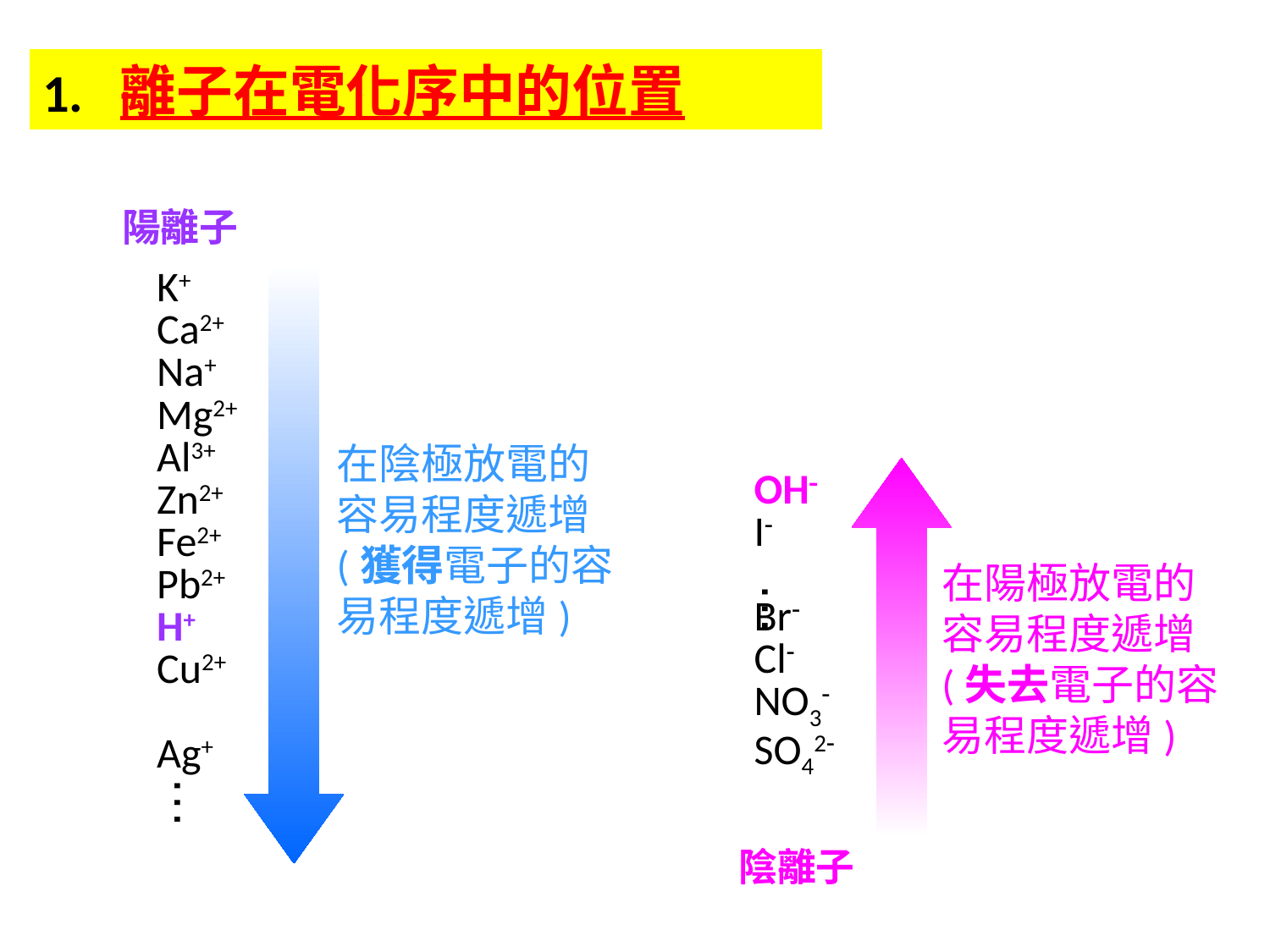

1.  離子在電化序中的位置
 陽離子

| K+ Ca2+ Na+ Mg2+ Al3+ Zn2+ Fe2+ Pb2+ H+ Cu2+ Ag+ |
| --- |
在陰極放電的容易程度遞增
(獲得電子的容易程度遞增)

| OH− I− Br− Cl− NO3− SO42− |
| --- |
在陽極放電的容易程度遞增
(失去電子的容易程度遞增)
…
…
 陰離子